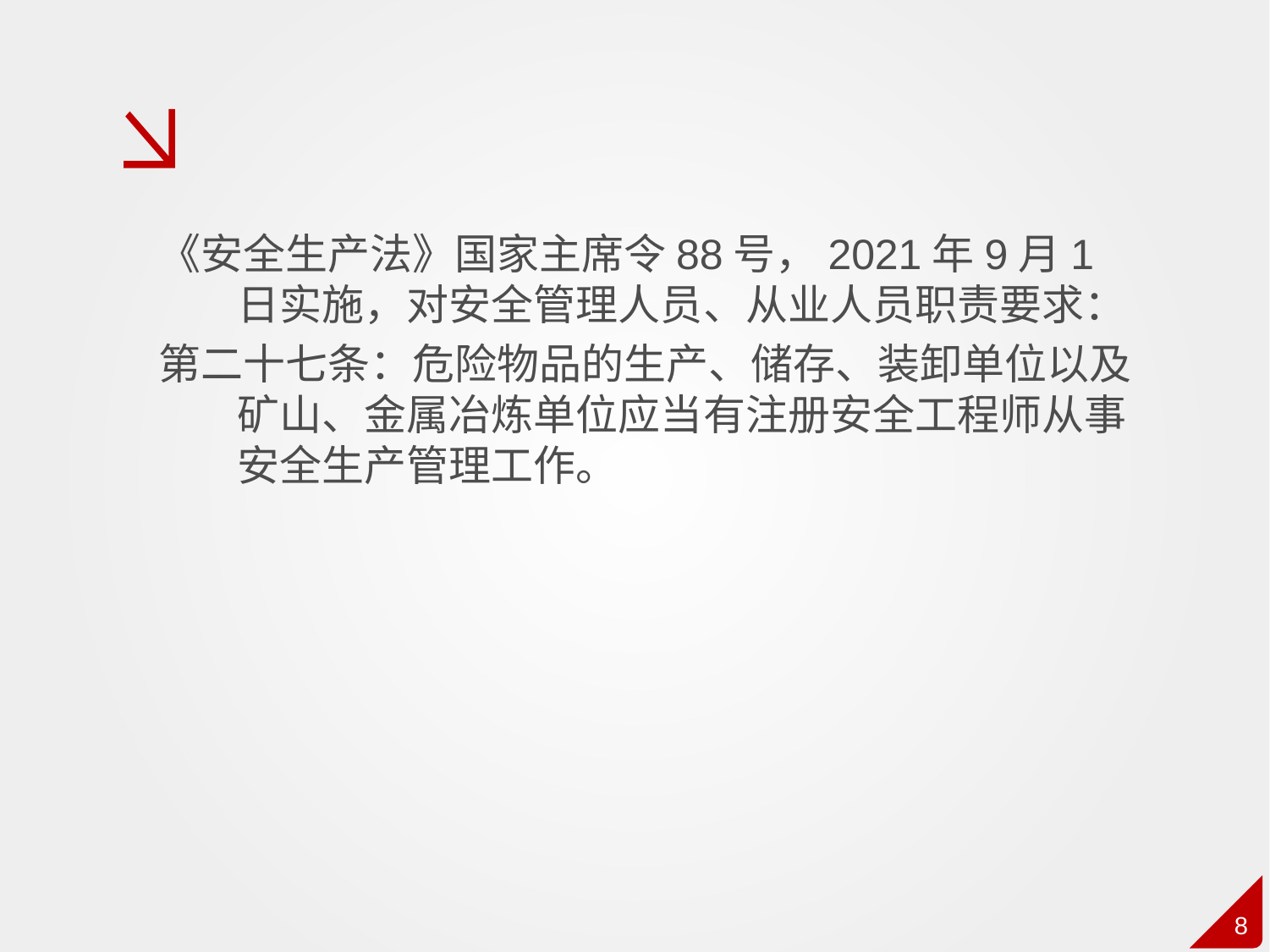

《安全生产法》国家主席令88号，2021年9月1日实施，对安全管理人员、从业人员职责要求：
第二十七条：危险物品的生产、储存、装卸单位以及矿山、金属冶炼单位应当有注册安全工程师从事安全生产管理工作。